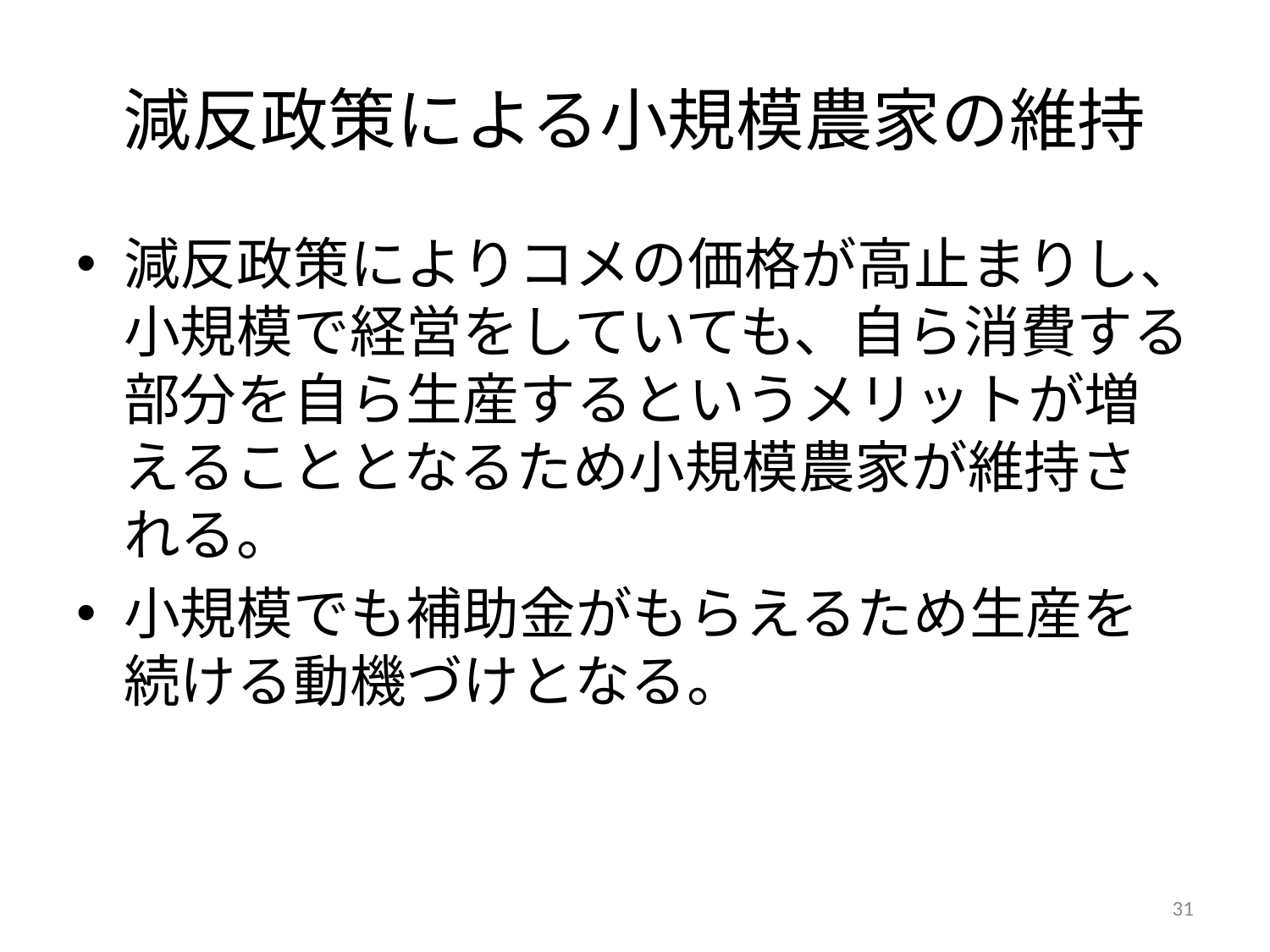

# 減反政策による小規模農家の維持
減反政策によりコメの価格が高止まりし、小規模で経営をしていても、自ら消費する部分を自ら生産するというメリットが増えることとなるため小規模農家が維持される。
小規模でも補助金がもらえるため生産を続ける動機づけとなる。
31